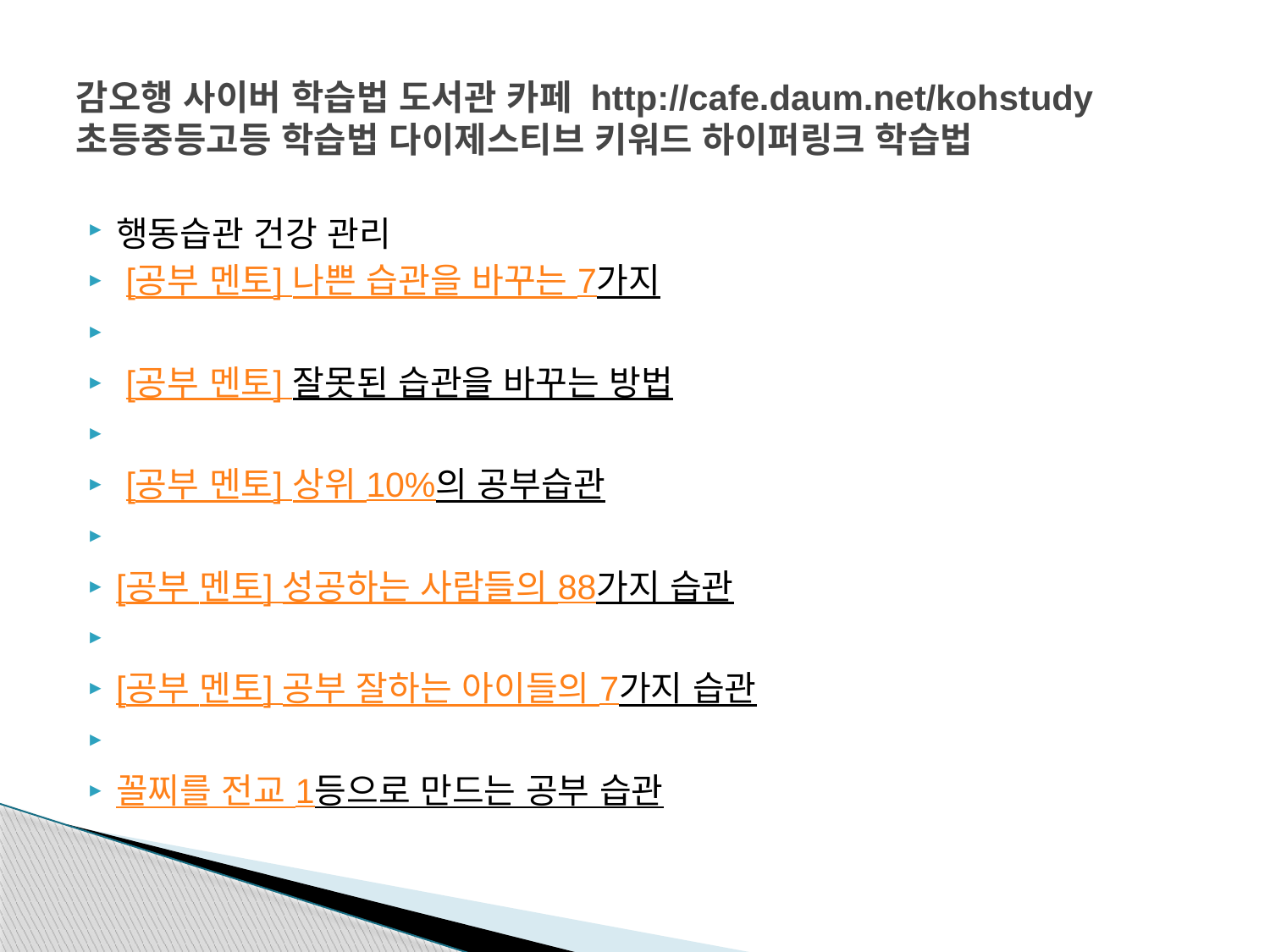

# 감오행 사이버 학습법 도서관 카페 http://cafe.daum.net/kohstudy 초등중등고등 학습법 다이제스티브 키워드 하이퍼링크 학습법
행동습관 건강 관리
 [공부 멘토] 나쁜 습관을 바꾸는 7가지

 [공부 멘토] 잘못된 습관을 바꾸는 방법

 [공부 멘토] 상위 10%의 공부습관

[공부 멘토] 성공하는 사람들의 88가지 습관

[공부 멘토] 공부 잘하는 아이들의 7가지 습관

꼴찌를 전교 1등으로 만드는 공부 습관